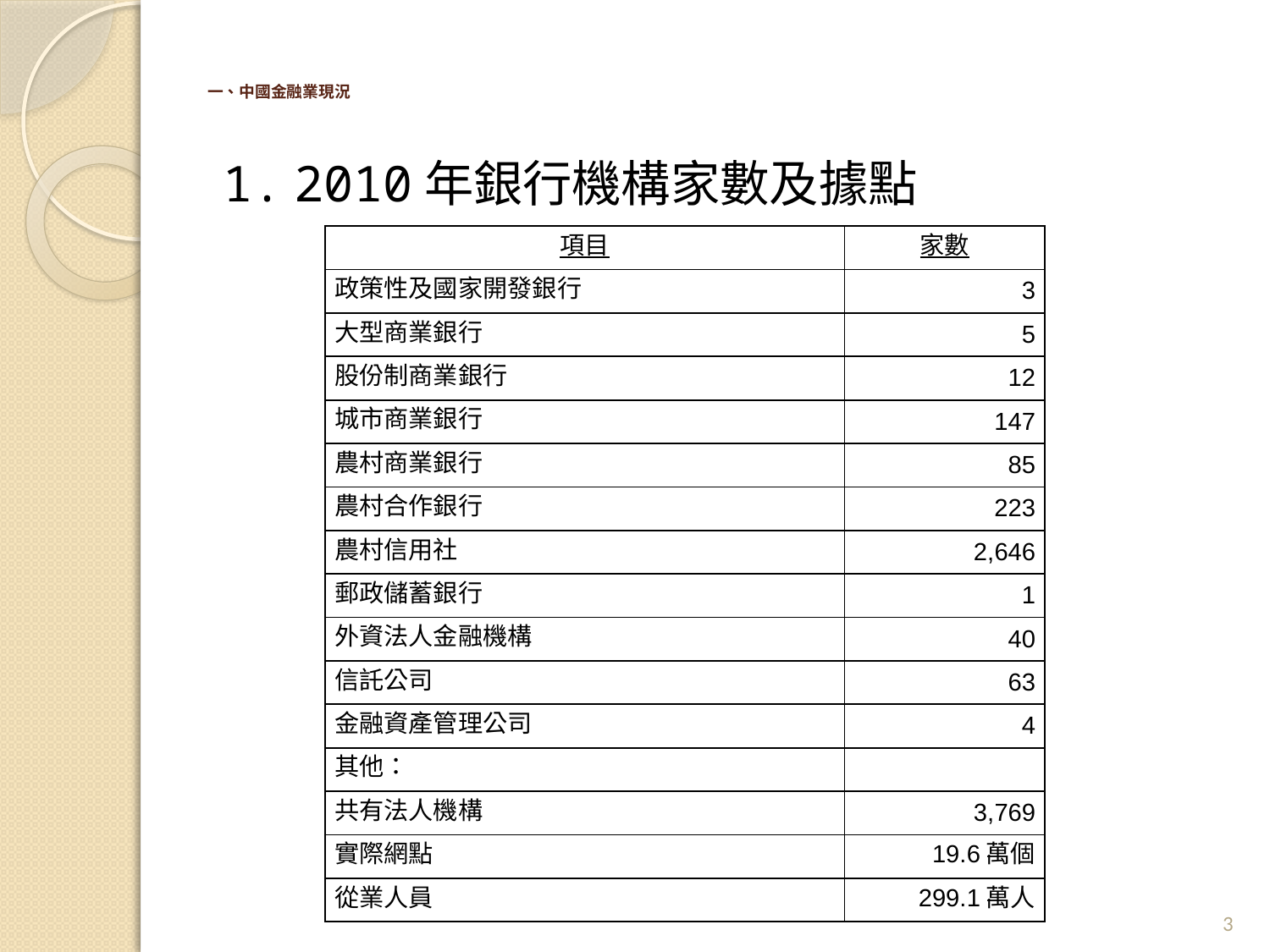

# 一、中國金融業現況
1. 2010年銀行機構家數及據點

| 項目 | 家數 |
| --- | --- |
| 政策性及國家開發銀行 | 3 |
| 大型商業銀行 | 5 |
| 股份制商業銀行 | 12 |
| 城市商業銀行 | 147 |
| 農村商業銀行 | 85 |
| 農村合作銀行 | 223 |
| 農村信用社 | 2,646 |
| 郵政儲蓄銀行 | 1 |
| 外資法人金融機構 | 40 |
| 信託公司 | 63 |
| 金融資產管理公司 | 4 |
| 其他： |  |
| 共有法人機構 | 3,769 |
| 實際網點 | 19.6萬個 |
| 從業人員 | 299.1萬人 |
3